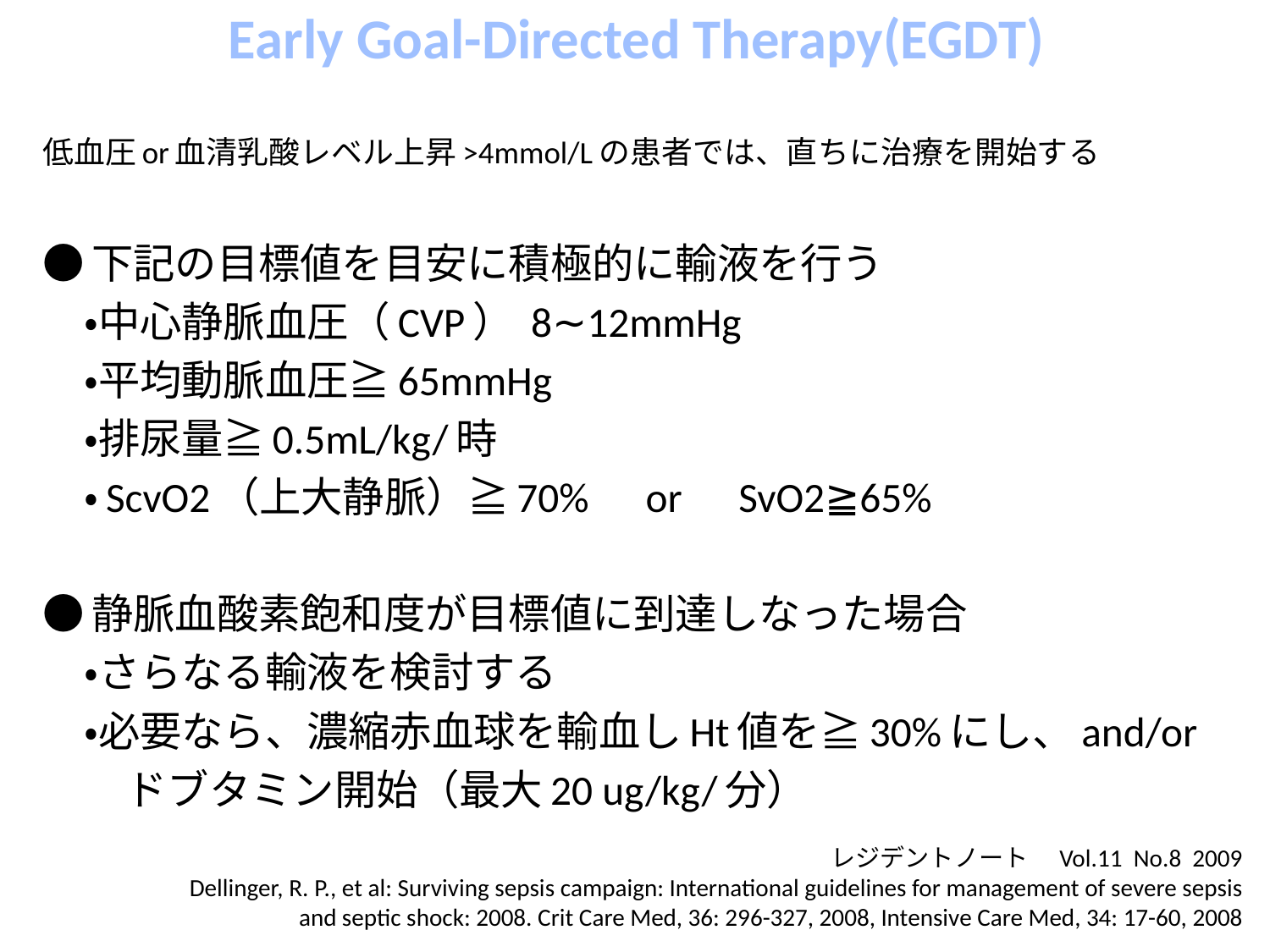

# Early Goal-Directed Therapy(EGDT)
低血圧or血清乳酸レベル上昇>4mmol/Lの患者では、直ちに治療を開始する

●下記の目標値を目安に積極的に輸液を行う
　・中心静脈血圧（CVP） 8∼12mmHg
　・平均動脈血圧≧65mmHg
　・排尿量≧0.5mL/kg/時
　・ScvO2（上大静脈）≧70%　or　SvO2≧65%

●静脈血酸素飽和度が目標値に到達しなった場合
　・さらなる輸液を検討する
　・必要なら、濃縮赤血球を輸血しHt値を≧30%にし、and/or
　　ドブタミン開始（最大20 ug/kg/分）
レジデントノート　Vol.11  No.8  2009
Dellinger, R. P., et al: Surviving sepsis campaign: International guidelines for management of severe sepsis and septic shock: 2008. Crit Care Med, 36: 296-327, 2008, Intensive Care Med, 34: 17-60, 2008